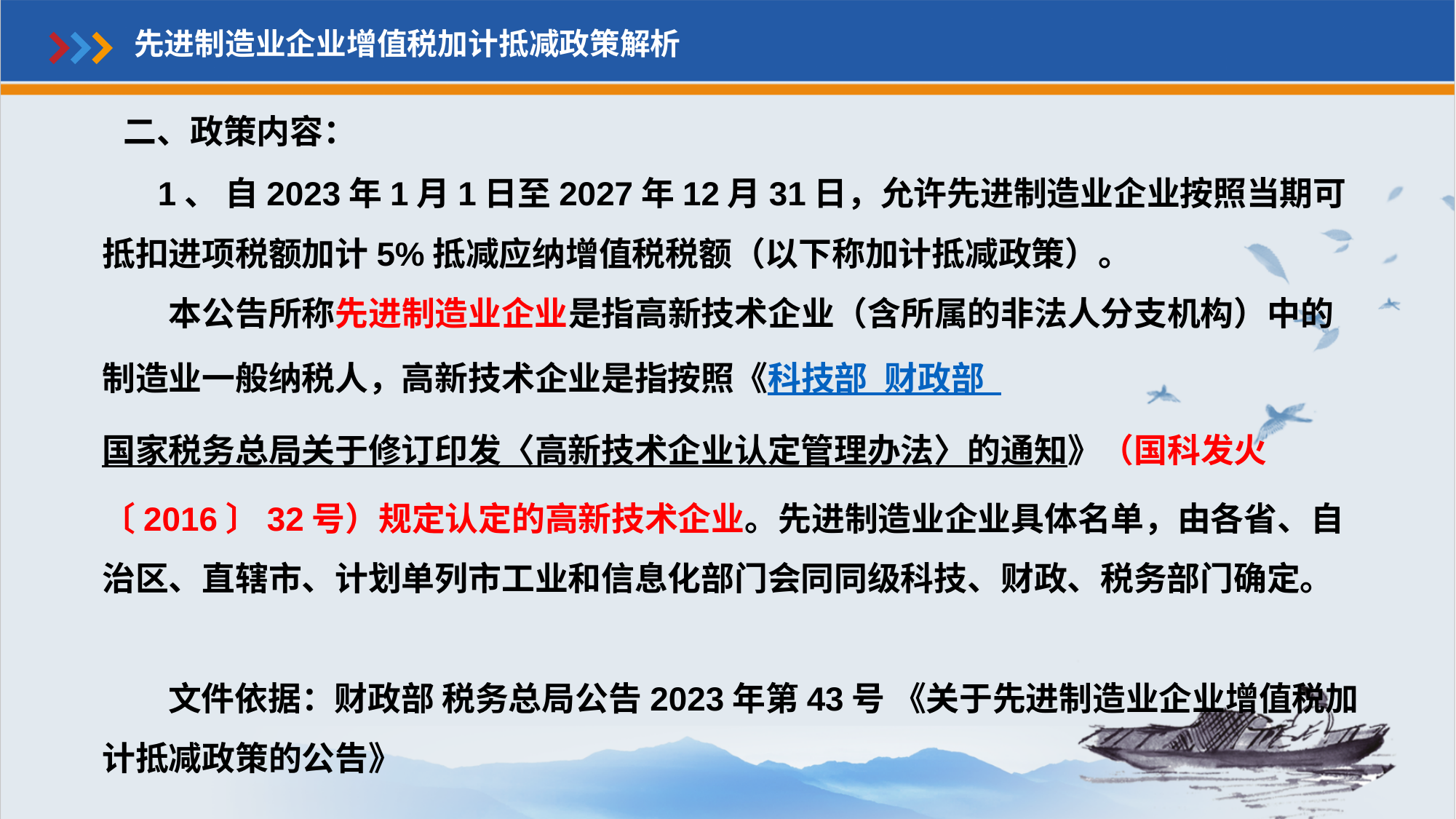

先进制造业企业增值税加计抵减政策解析

二、政策内容：
      1、 自2023年1月1日至2027年12月31日，允许先进制造业企业按照当期可抵扣进项税额加计5%抵减应纳增值税税额（以下称加计抵减政策）。
　　本公告所称先进制造业企业是指高新技术企业（含所属的非法人分支机构）中的制造业一般纳税人，高新技术企业是指按照《科技部 财政部 国家税务总局关于修订印发〈高新技术企业认定管理办法〉的通知》（国科发火〔2016〕32号）规定认定的高新技术企业。先进制造业企业具体名单，由各省、自治区、直辖市、计划单列市工业和信息化部门会同同级科技、财政、税务部门确定。

   文件依据：财政部 税务总局公告2023年第43号 《关于先进制造业企业增值税加计抵减政策的公告》